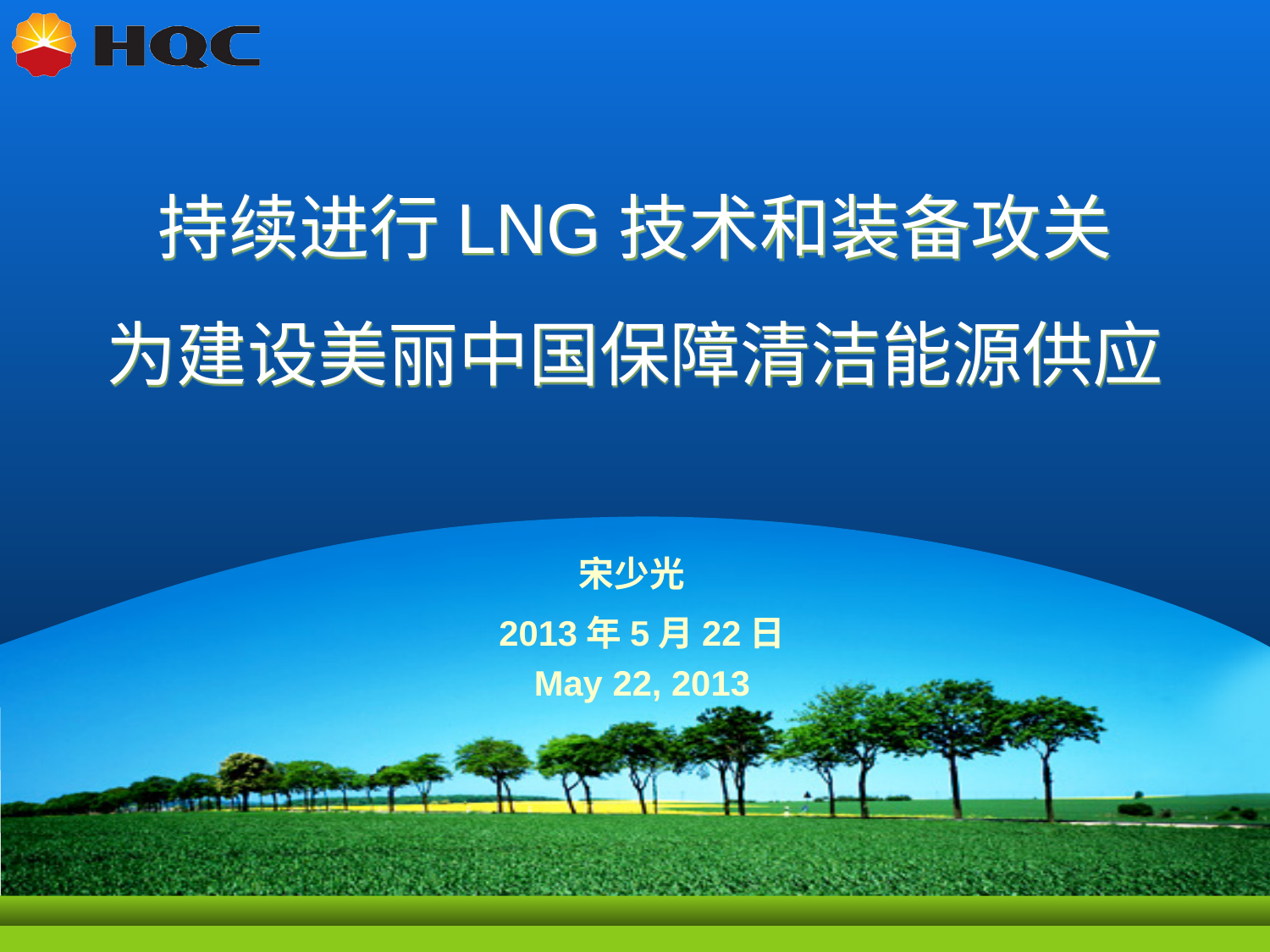

持续进行LNG技术和装备攻关
为建设美丽中国保障清洁能源供应
宋少光
2013年5月22日
May 22, 2013